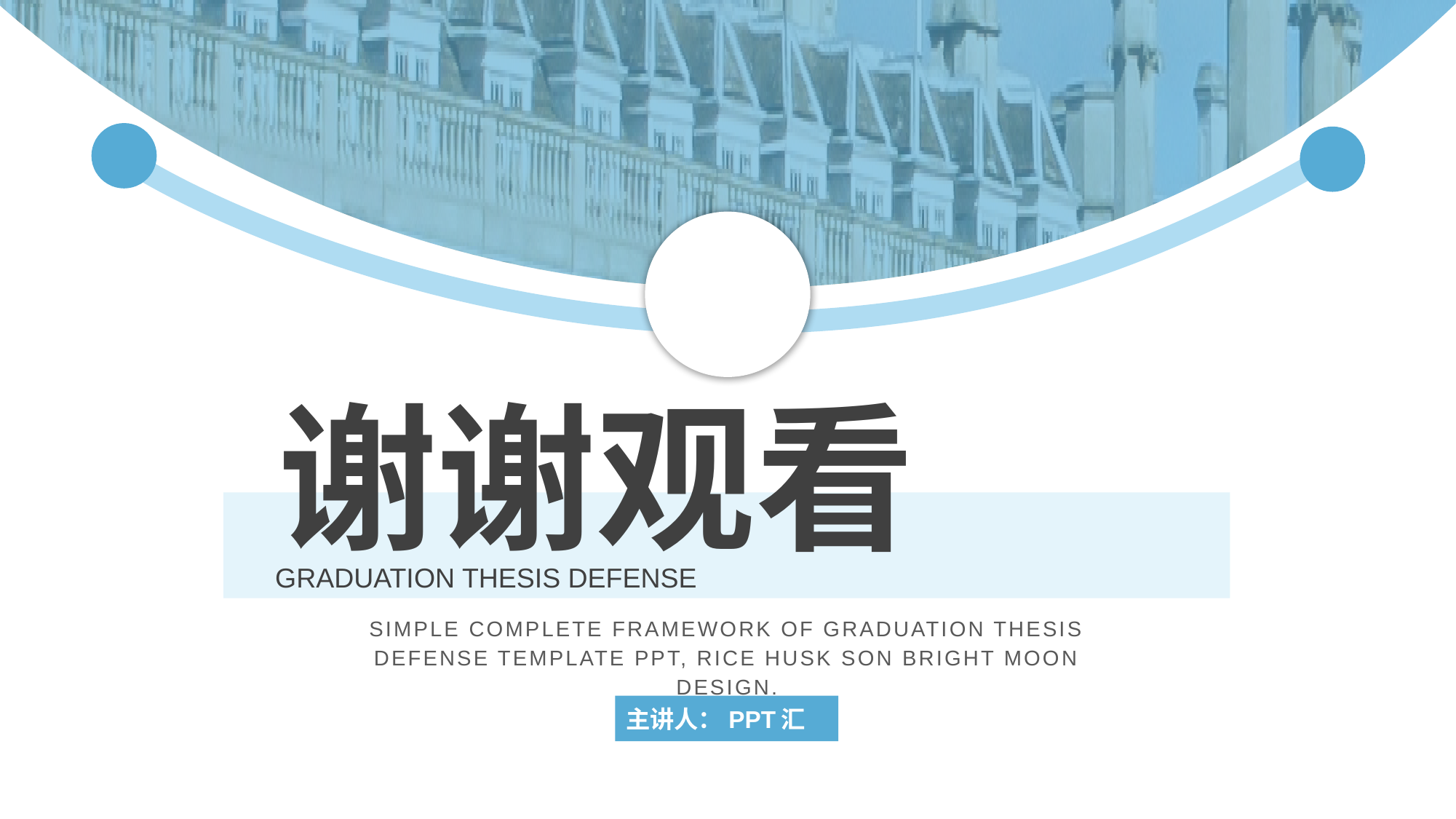

谢谢观看

GRADUATION THESIS DEFENSE
Simple complete framework of graduation thesis defense template PPT, rice husk son bright moon design.
主讲人：PPT汇